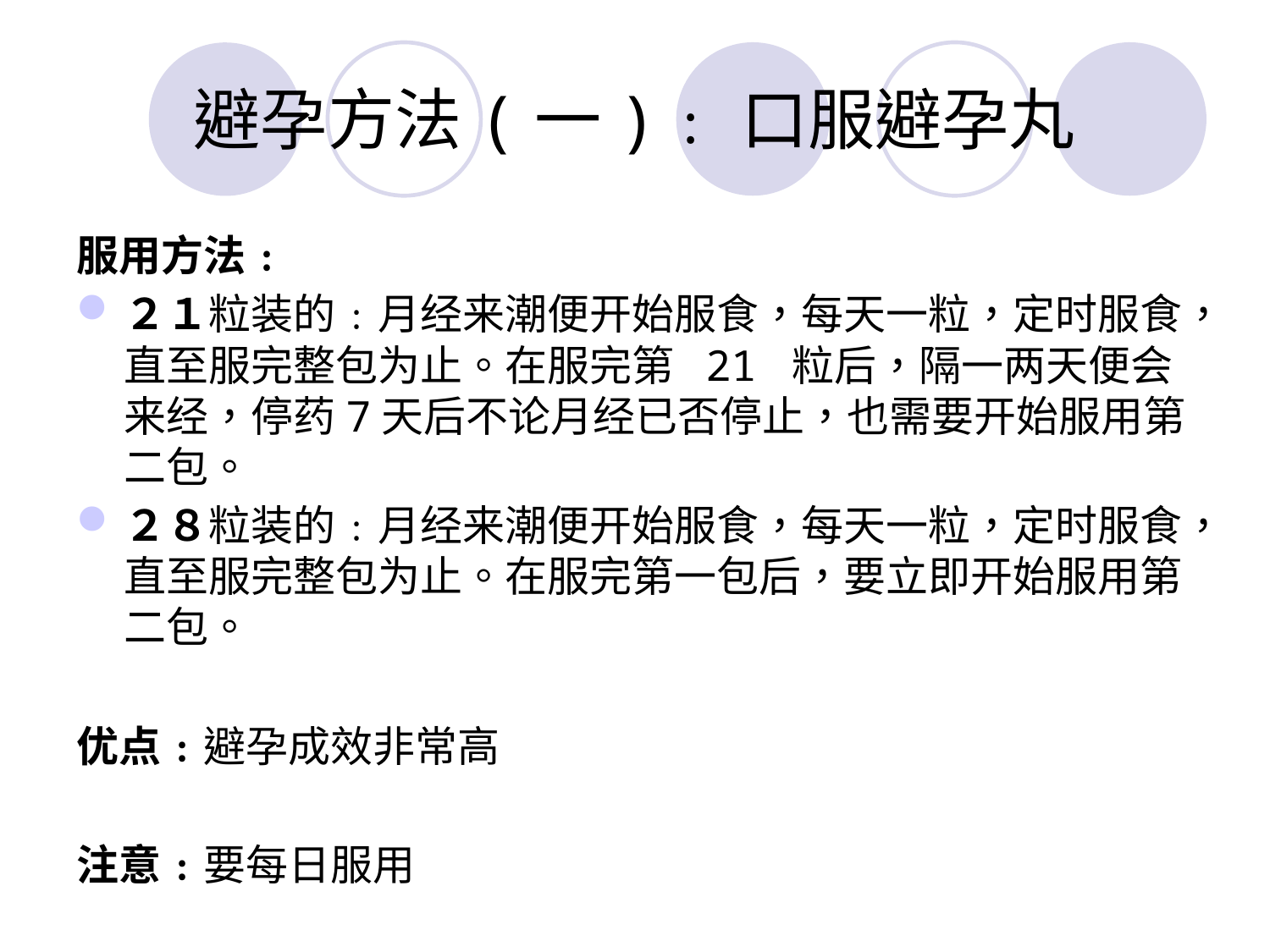

# 避孕方法(一)﹕口服避孕丸
服用方法﹕
２１粒装的﹕月经来潮便开始服食，每天一粒，定时服食，直至服完整包为止。在服完第 21 粒后，隔一两天便会来经，停药7天后不论月经已否停止，也需要开始服用第二包。
２８粒装的﹕月经来潮便开始服食，每天一粒，定时服食，直至服完整包为止。在服完第一包后，要立即开始服用第二包。

优点﹕避孕成效非常高

注意﹕要每日服用